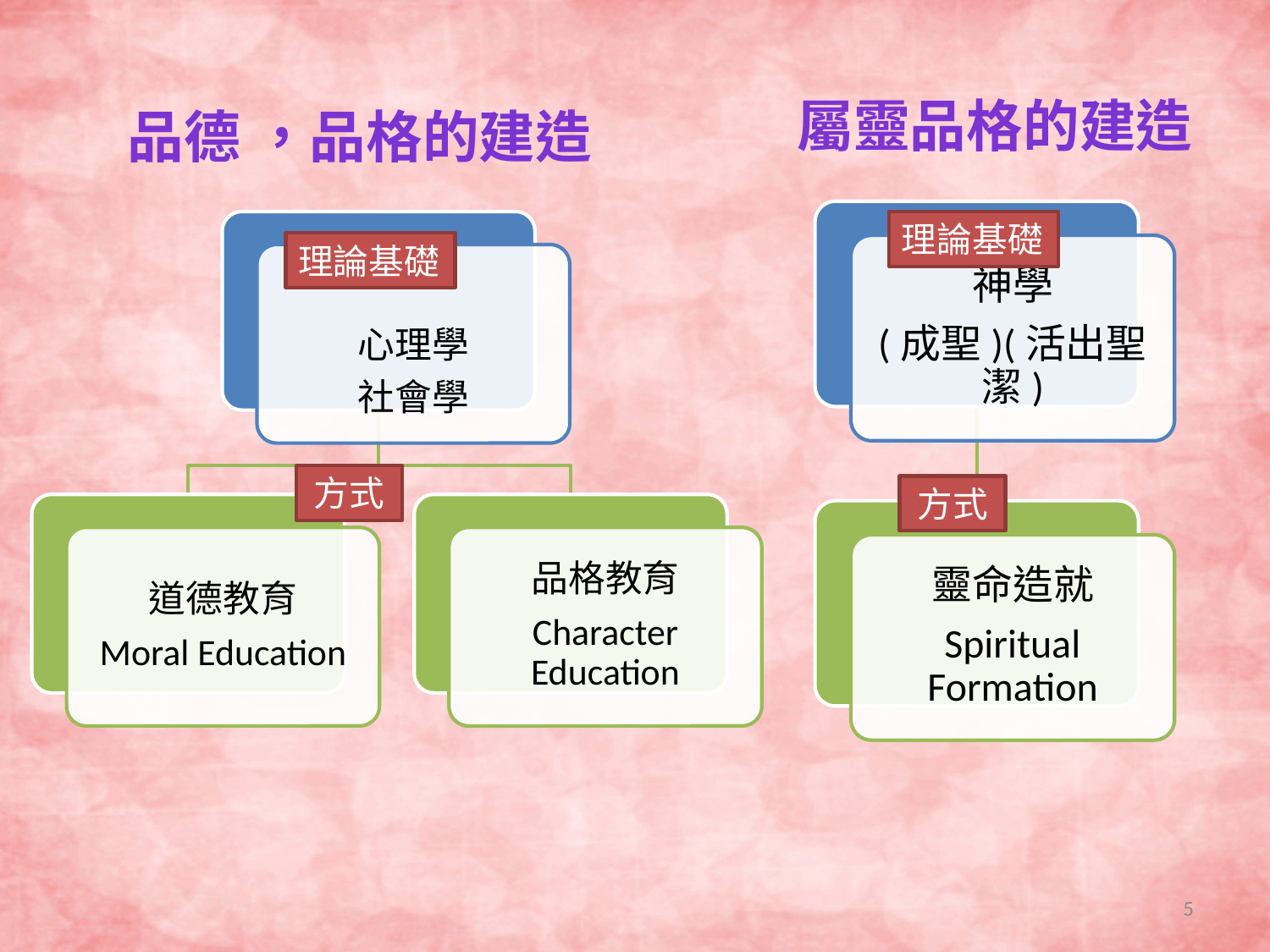

屬靈品格的建造
品德 ，品格的建造

心理學
社會學
道德教育
Moral Education
品格教育
Character Education
神學
(成聖)(活出聖潔)
靈命造就
Spiritual Formation
理論基礎
理論基礎
方式
方式
5